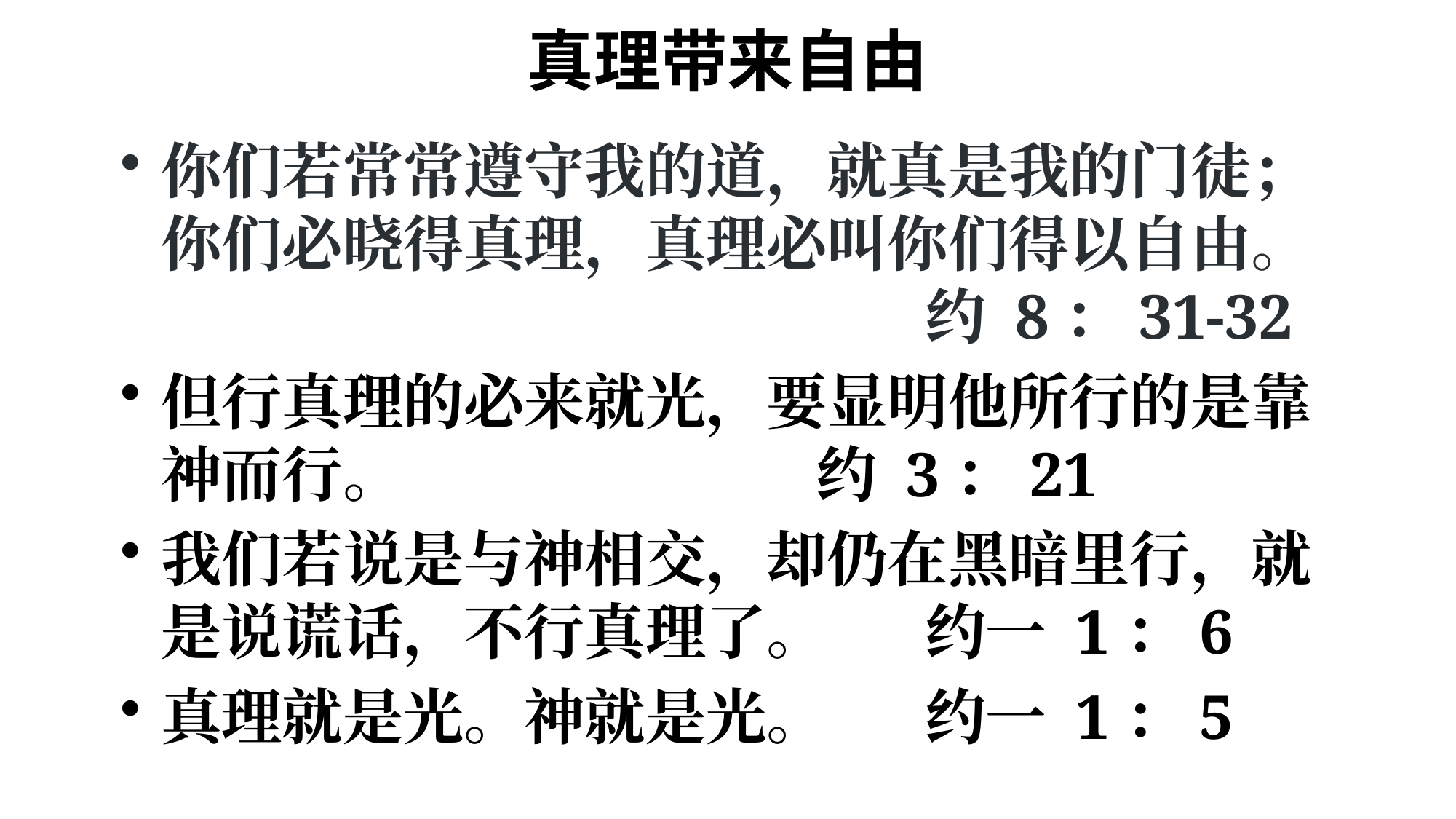

# 真理带来自由
你们若常常遵守我的道，就真是我的门徒；你们必晓得真理，真理必叫你们得以自由。							约 8：31-32
但行真理的必来就光，要显明他所行的是靠神而行。				约 3：21
我们若说是与神相交，却仍在黑暗里行，就是说谎话，不行真理了。	约一 1：6
真理就是光。神就是光。	约一 1：5